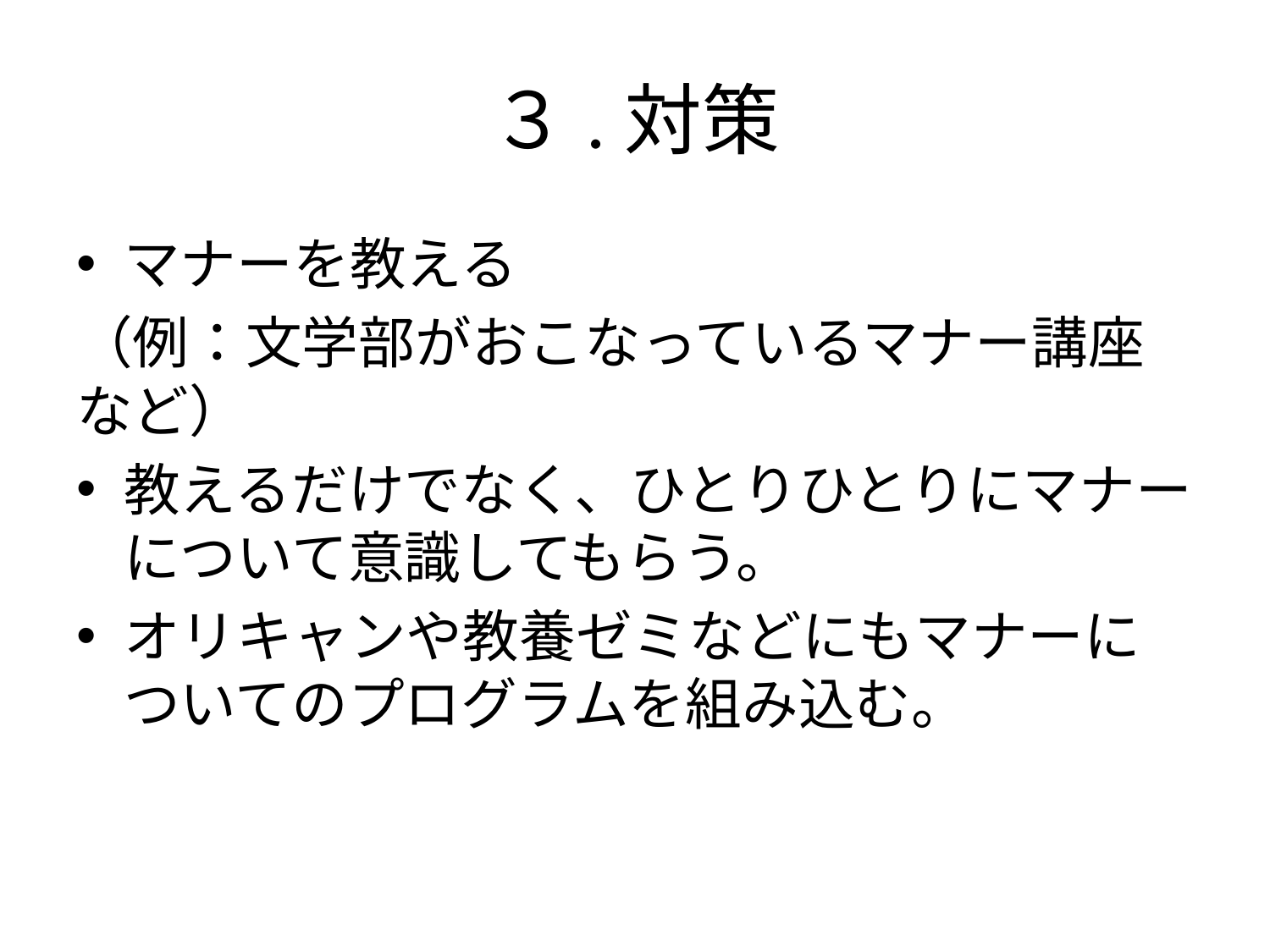

# ３.対策
マナーを教える
（例：文学部がおこなっているマナー講座など）
教えるだけでなく、ひとりひとりにマナーについて意識してもらう。
オリキャンや教養ゼミなどにもマナーについてのプログラムを組み込む。